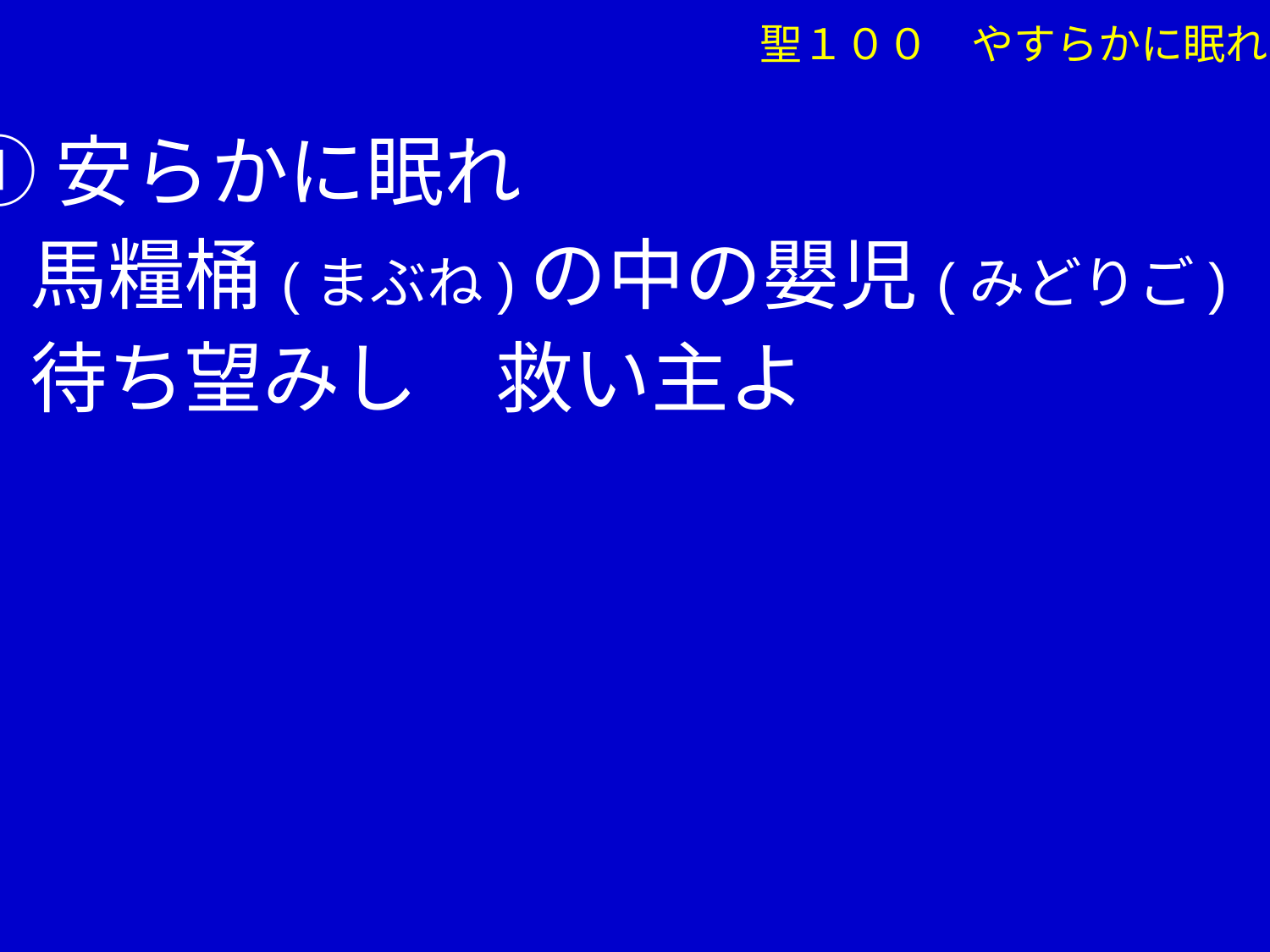

聖１００　やすらかに眠れ
①安らかに眠れ
   馬糧桶(まぶね)の中の嬰児(みどりご)
   待ち望みし　救い主よ